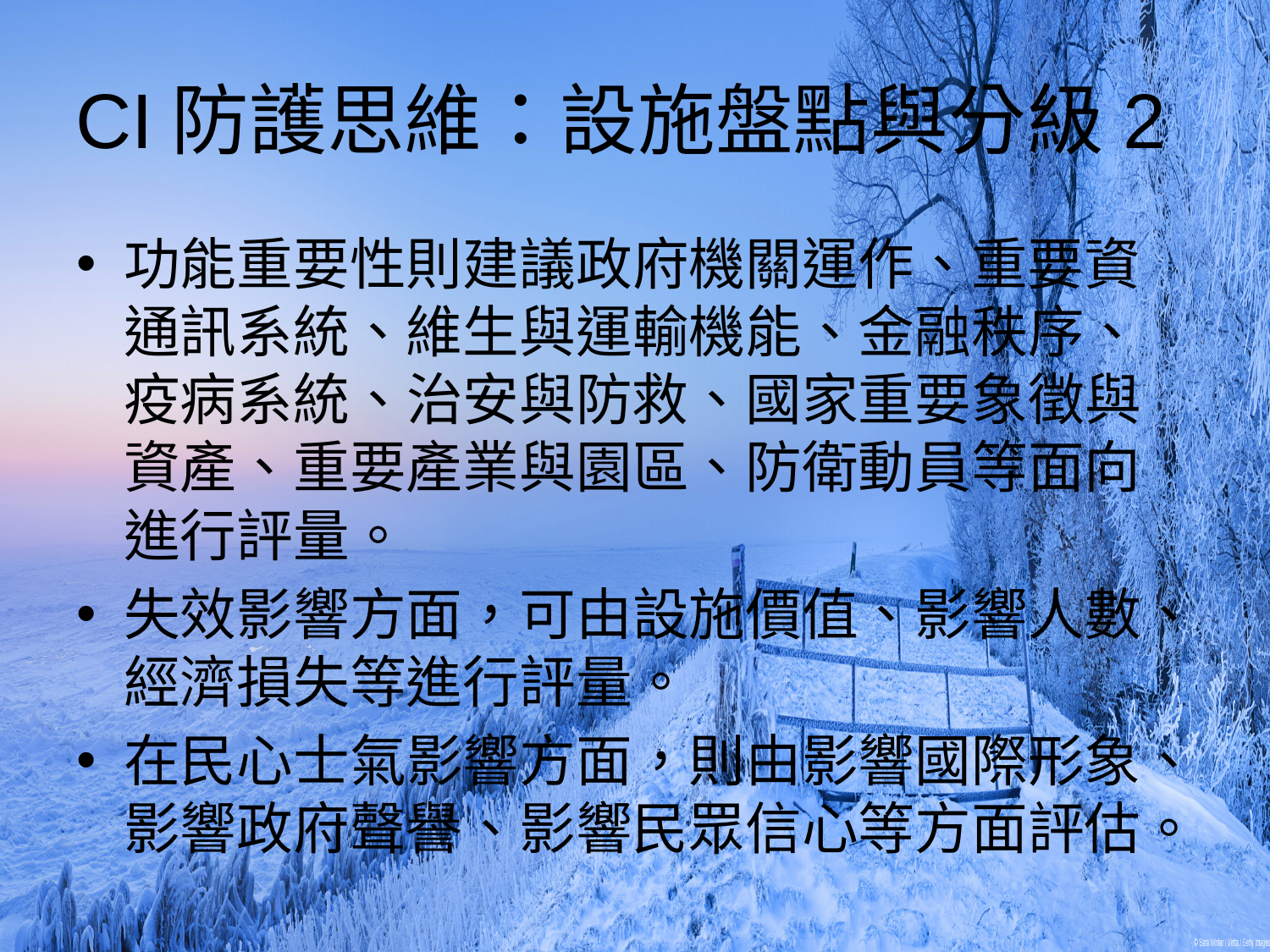

# CI防護思維：設施盤點與分級2
功能重要性則建議政府機關運作、重要資通訊系統、維生與運輸機能、金融秩序、疫病系統、治安與防救、國家重要象徵與資產、重要產業與園區、防衛動員等面向進行評量。
失效影響方面，可由設施價值、影響人數、經濟損失等進行評量。
在民心士氣影響方面，則由影響國際形象、影響政府聲譽、影響民眾信心等方面評估。